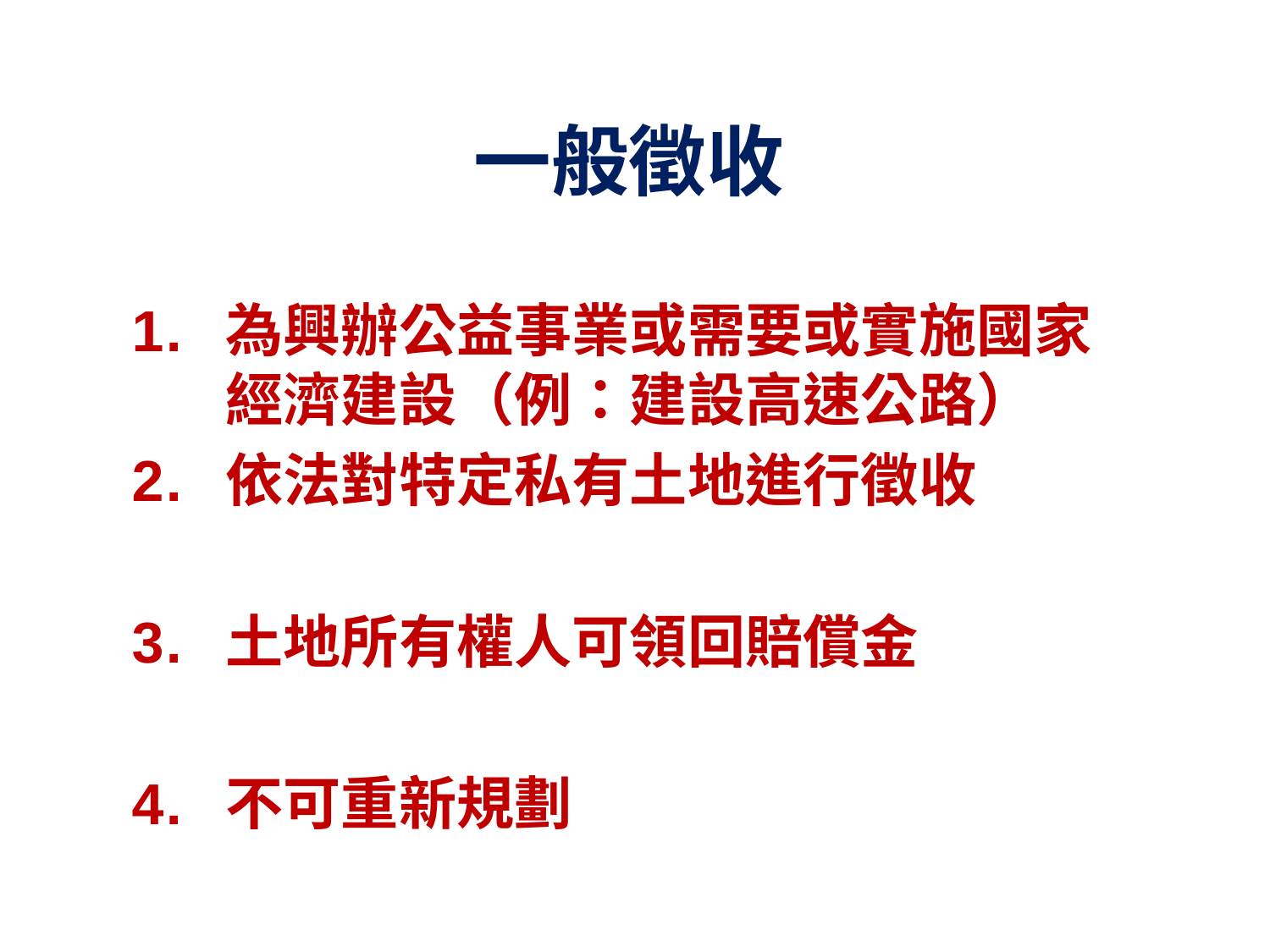

# 一般徵收
為興辦公益事業或需要或實施國家經濟建設（例：建設高速公路）
依法對特定私有土地進行徵收

土地所有權人可領回賠償金

不可重新規劃